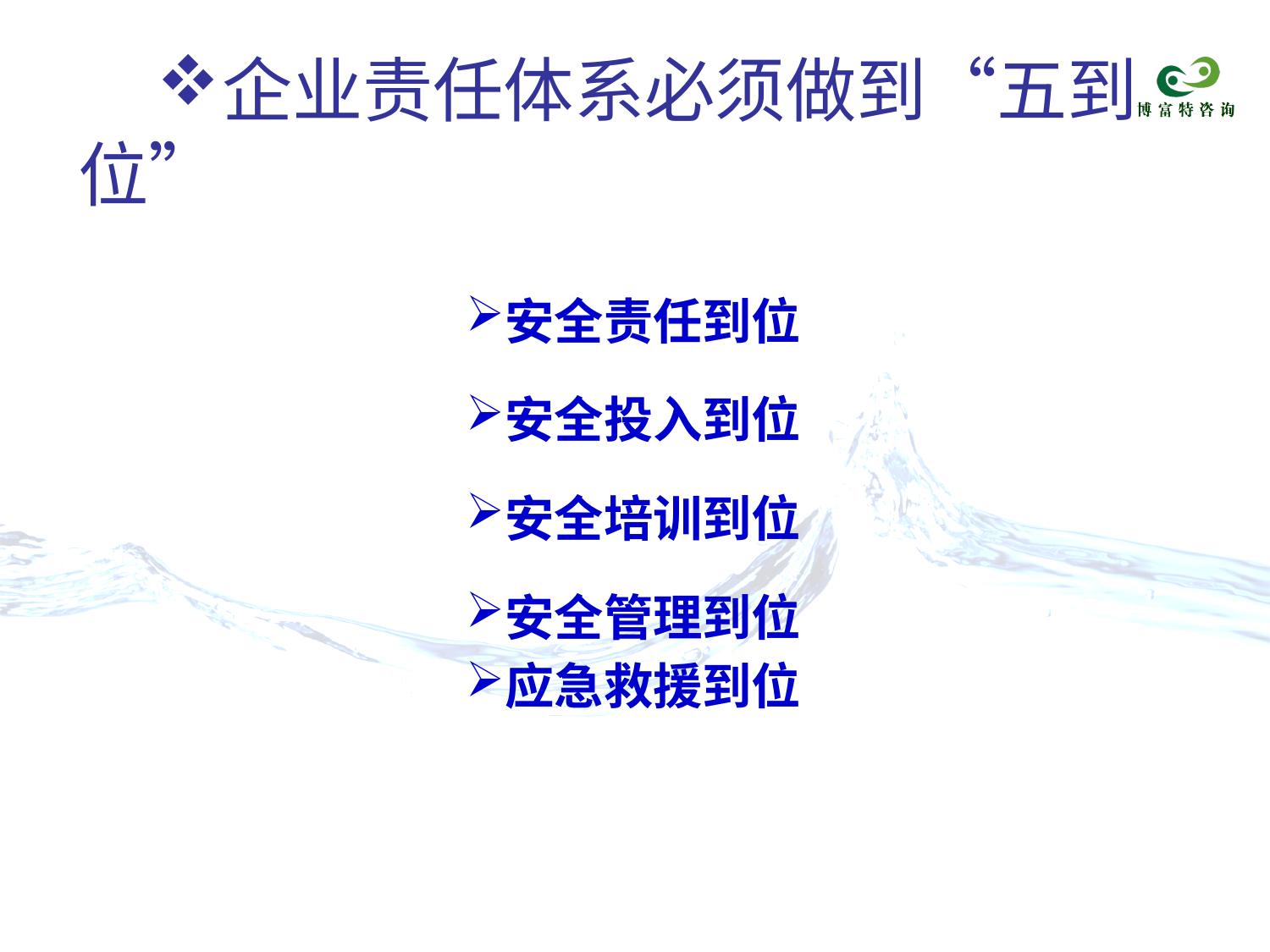

企业责任体系必须做到“五到位”

安全责任到位
安全投入到位
安全培训到位
安全管理到位
应急救援到位